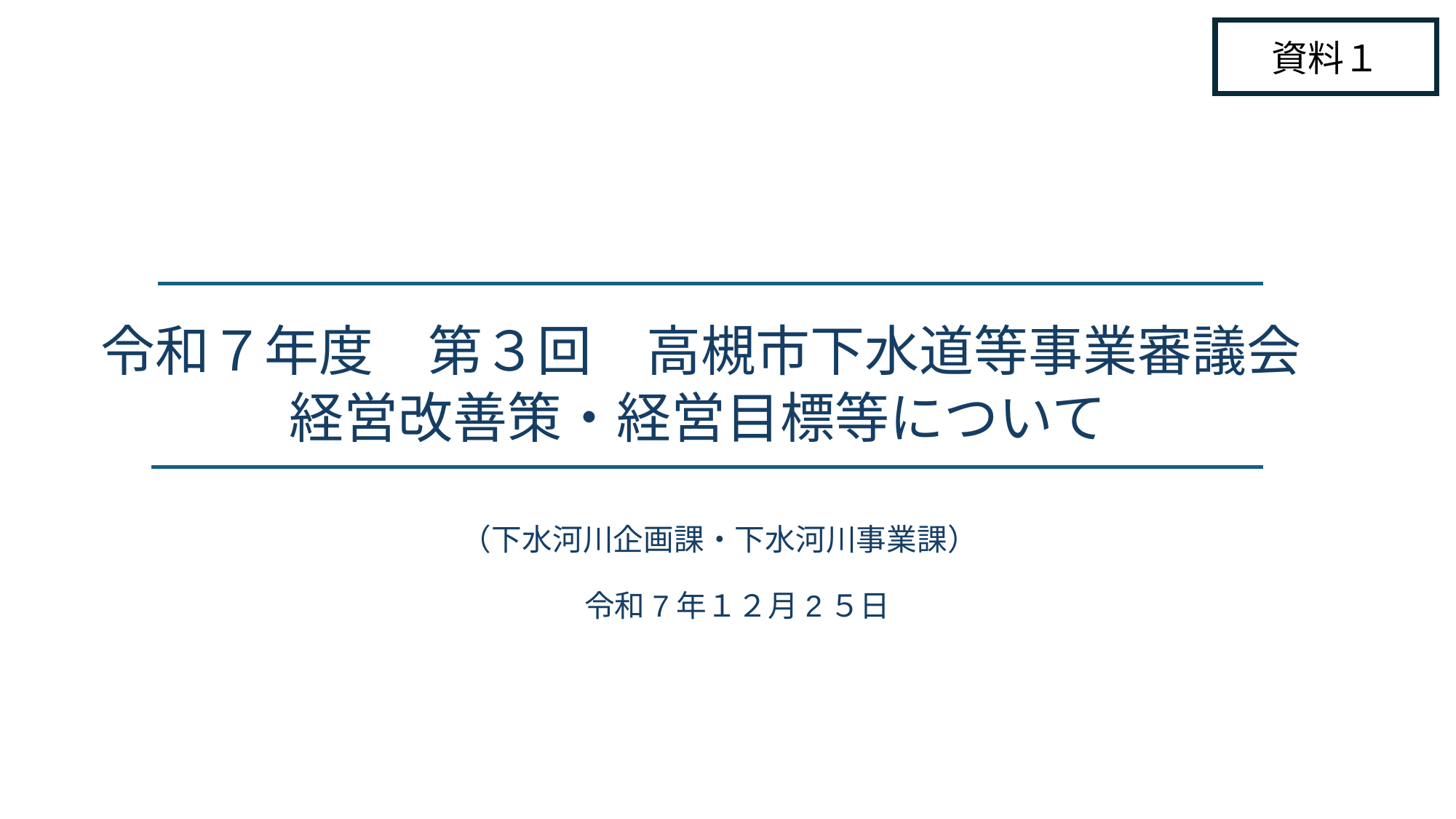

資料１
　令和７年度　第３回　高槻市下水道等事業審議会
　経営改善策・経営目標等について

（下水河川企画課・下水河川事業課）
令和7年１２月2５日